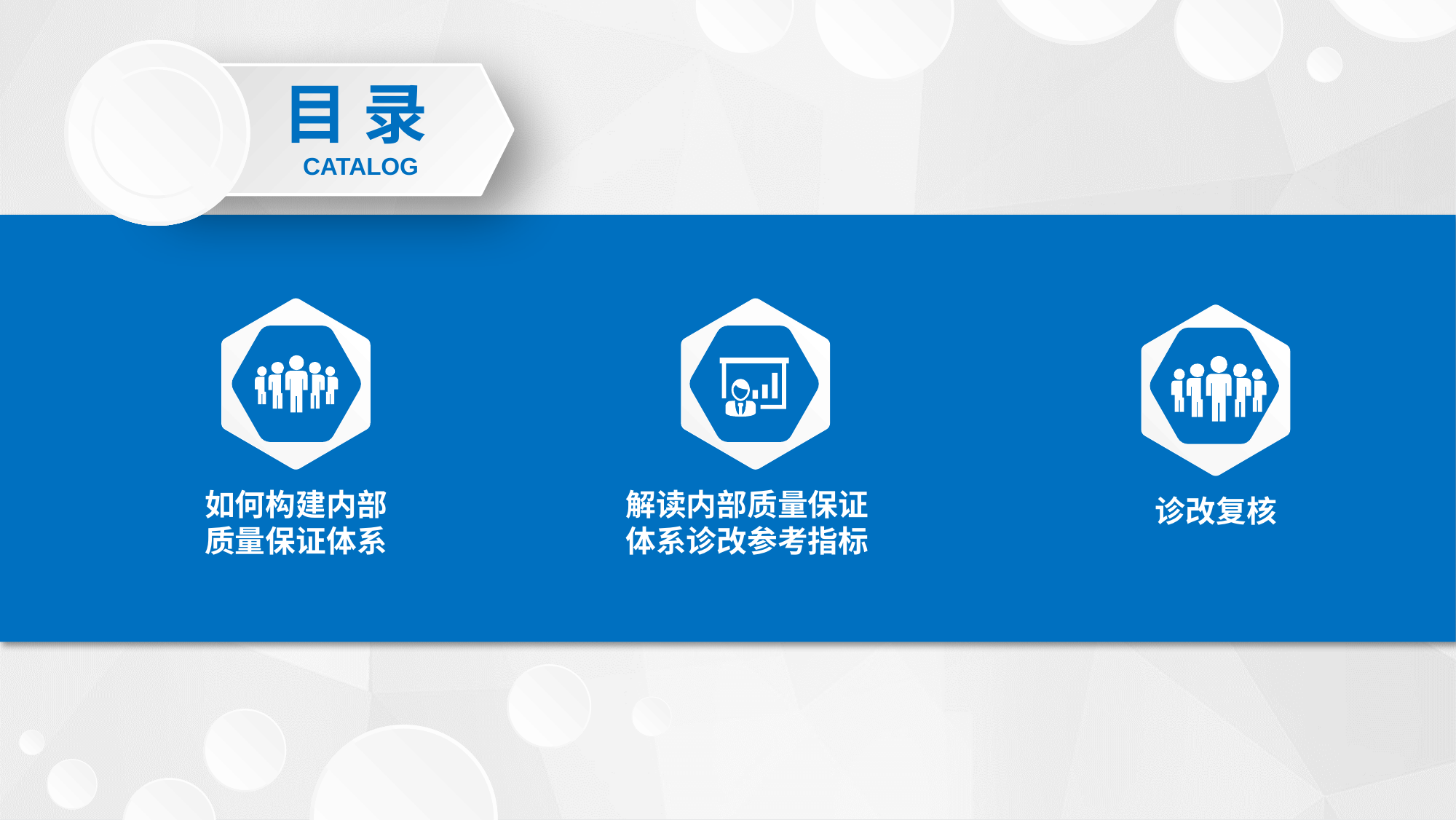

目 录

CATALOG

如何构建内部
质量保证体系
解读内部质量保证
体系诊改参考指标
诊改复核

延迟符